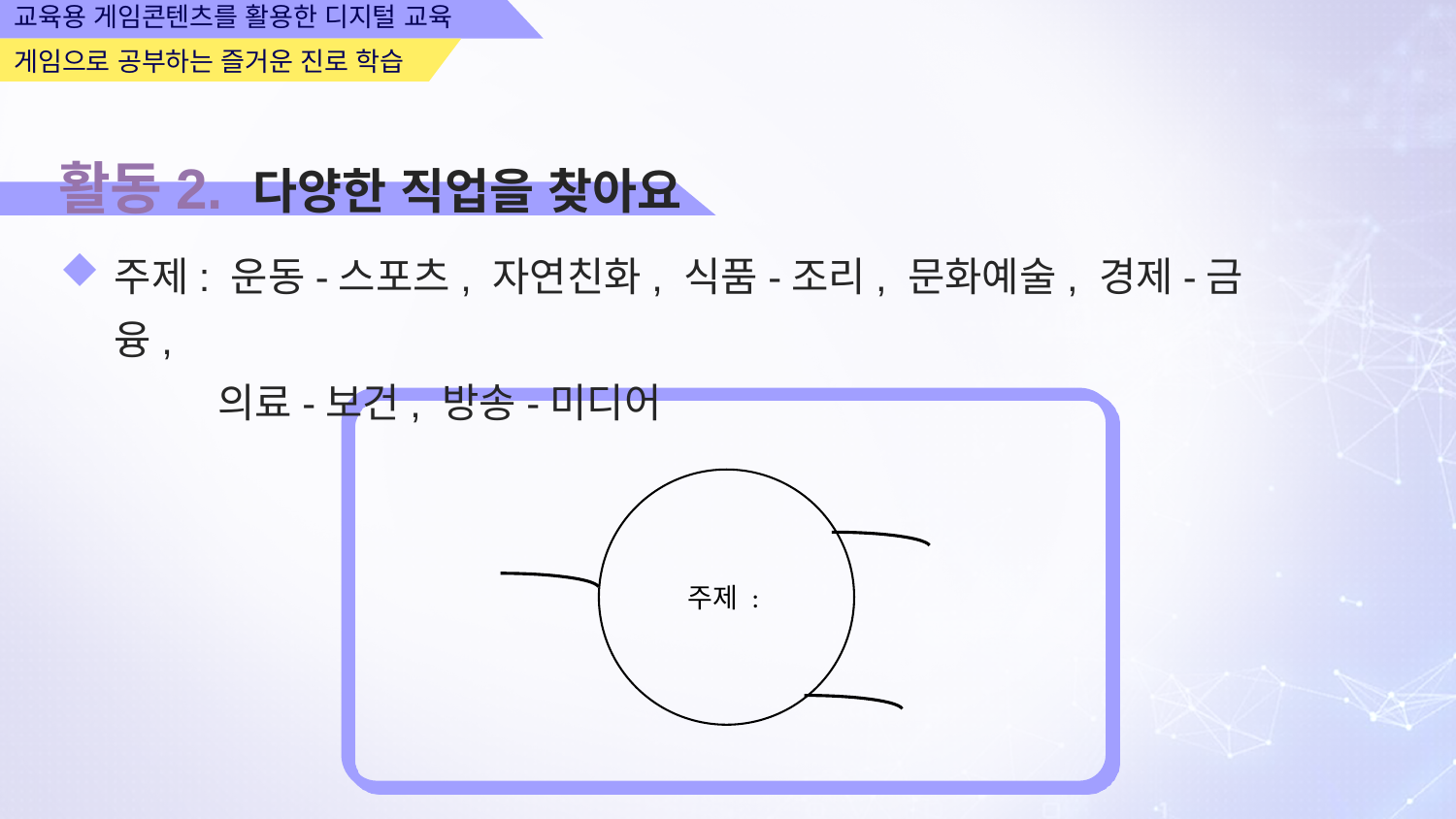

활동2. 다양한 직업을 찾아요

주제: 운동-스포츠, 자연친화, 식품-조리, 문화예술, 경제-금융,
             의료-보건, 방송-미디어

주제 :